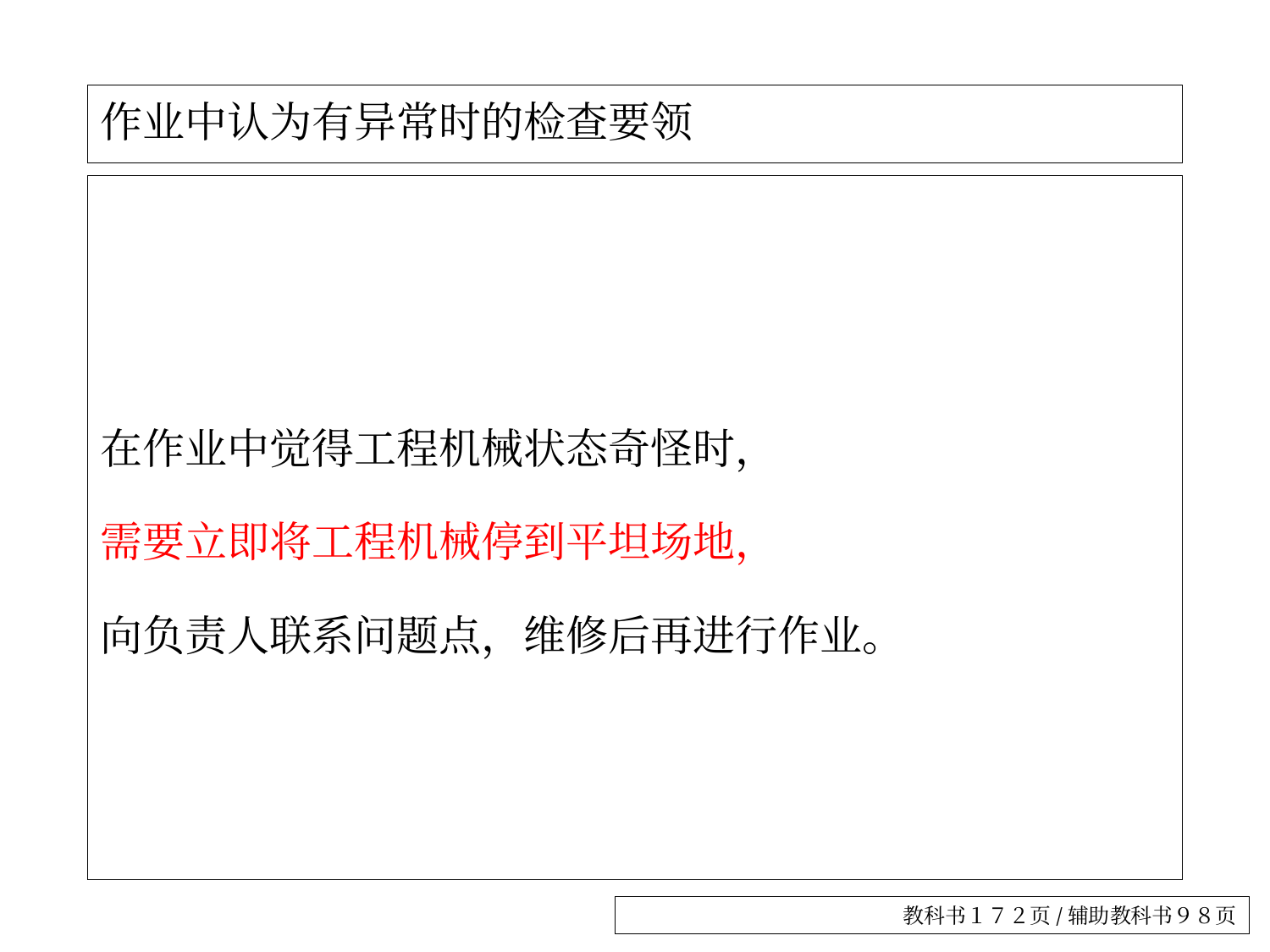

# 作业中认为有异常时的检查要领
在作业中觉得工程机械状态奇怪时，
需要立即将工程机械停到平坦场地，
向负责人联系问题点，维修后再进行作业。
教科书１７２页/辅助教科书９８页